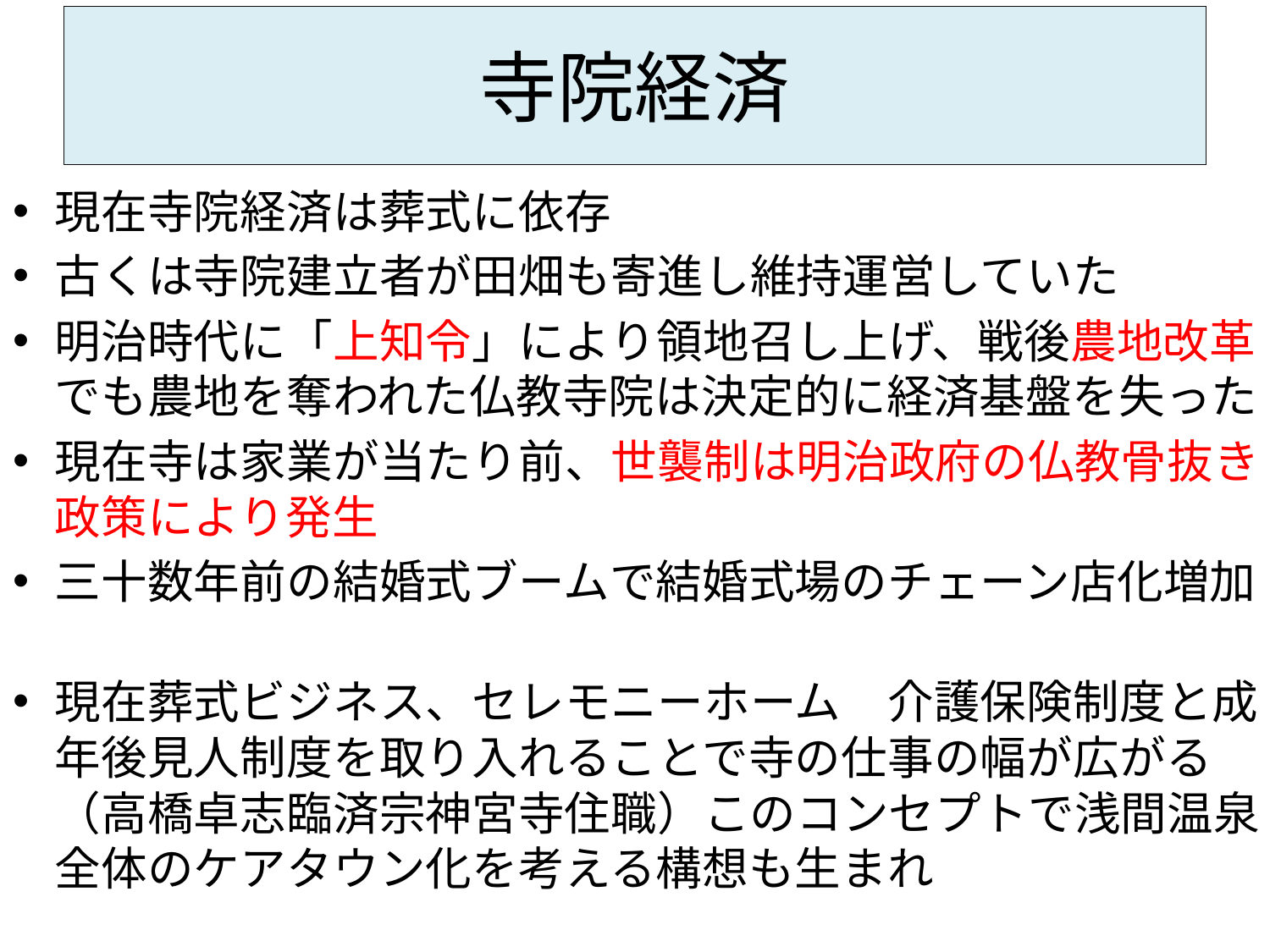

# 寺院経済
現在寺院経済は葬式に依存
古くは寺院建立者が田畑も寄進し維持運営していた
明治時代に「上知令」により領地召し上げ、戦後農地改革でも農地を奪われた仏教寺院は決定的に経済基盤を失った
現在寺は家業が当たり前、世襲制は明治政府の仏教骨抜き政策により発生
三十数年前の結婚式ブームで結婚式場のチェーン店化増加
現在葬式ビジネス、セレモニーホーム　介護保険制度と成年後見人制度を取り入れることで寺の仕事の幅が広がる（高橋卓志臨済宗神宮寺住職）このコンセプトで浅間温泉全体のケアタウン化を考える構想も生まれ